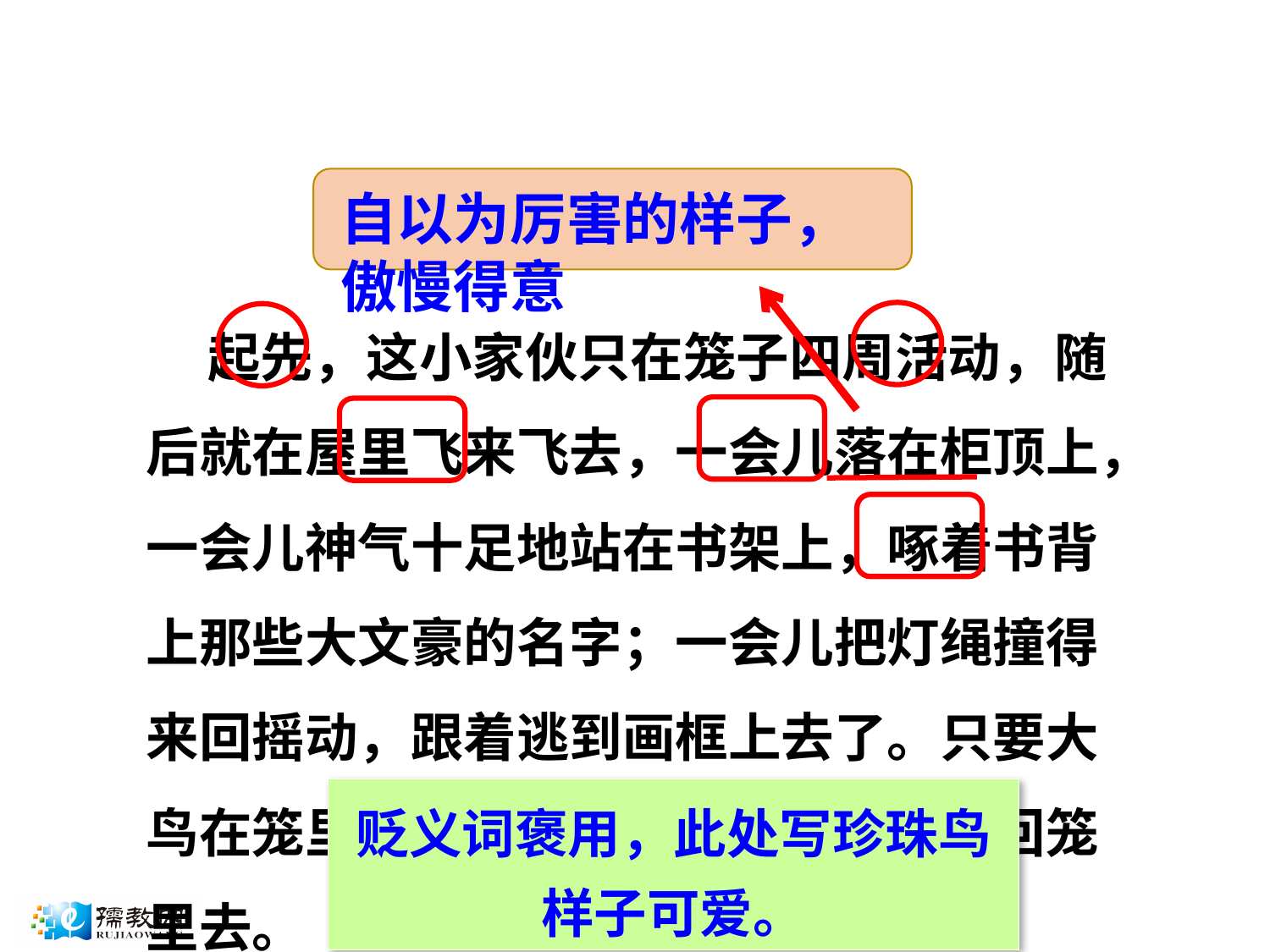

自以为厉害的样子，傲慢得意
    起先，这小家伙只在笼子四周活动，随后就在屋里飞来飞去，一会儿落在柜顶上，一会儿神气十足地站在书架上，啄着书背上那些大文豪的名字；一会儿把灯绳撞得来回摇动，跟着逃到画框上去了。只要大鸟在笼里生气地叫一声，它就立即飞回笼里去。

贬义词褒用，此处写珍珠鸟样子可爱。